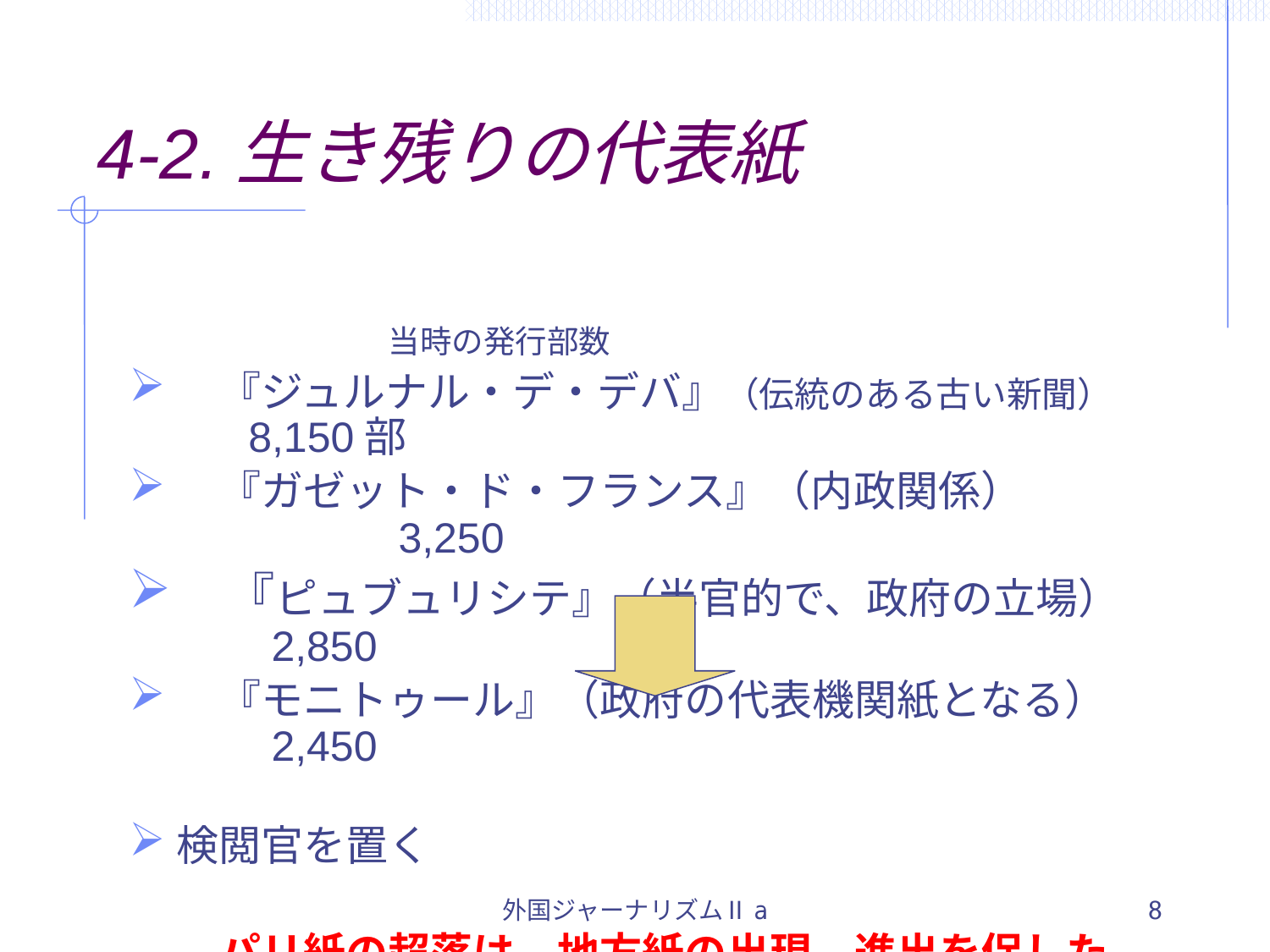

# 4-2.生き残りの代表紙
　　　　　　　　　　　　　　　　　　　　　　　　　　　　　当時の発行部数
　『ジュルナル・デ・デバ』（伝統のある古い新聞）　　  8,150部
　『ガゼット・ド・フランス』（内政関係）　　　　　　　　3,250
　『ピュブュリシテ』（半官的で、政府の立場）　　　2,850
　『モニトゥール』（政府の代表機関紙となる）　　　2,450
検閲官を置く
　パリ紙の超落は、地方紙の出現、進出を促した。

外国ジャーナリズムⅡa
8